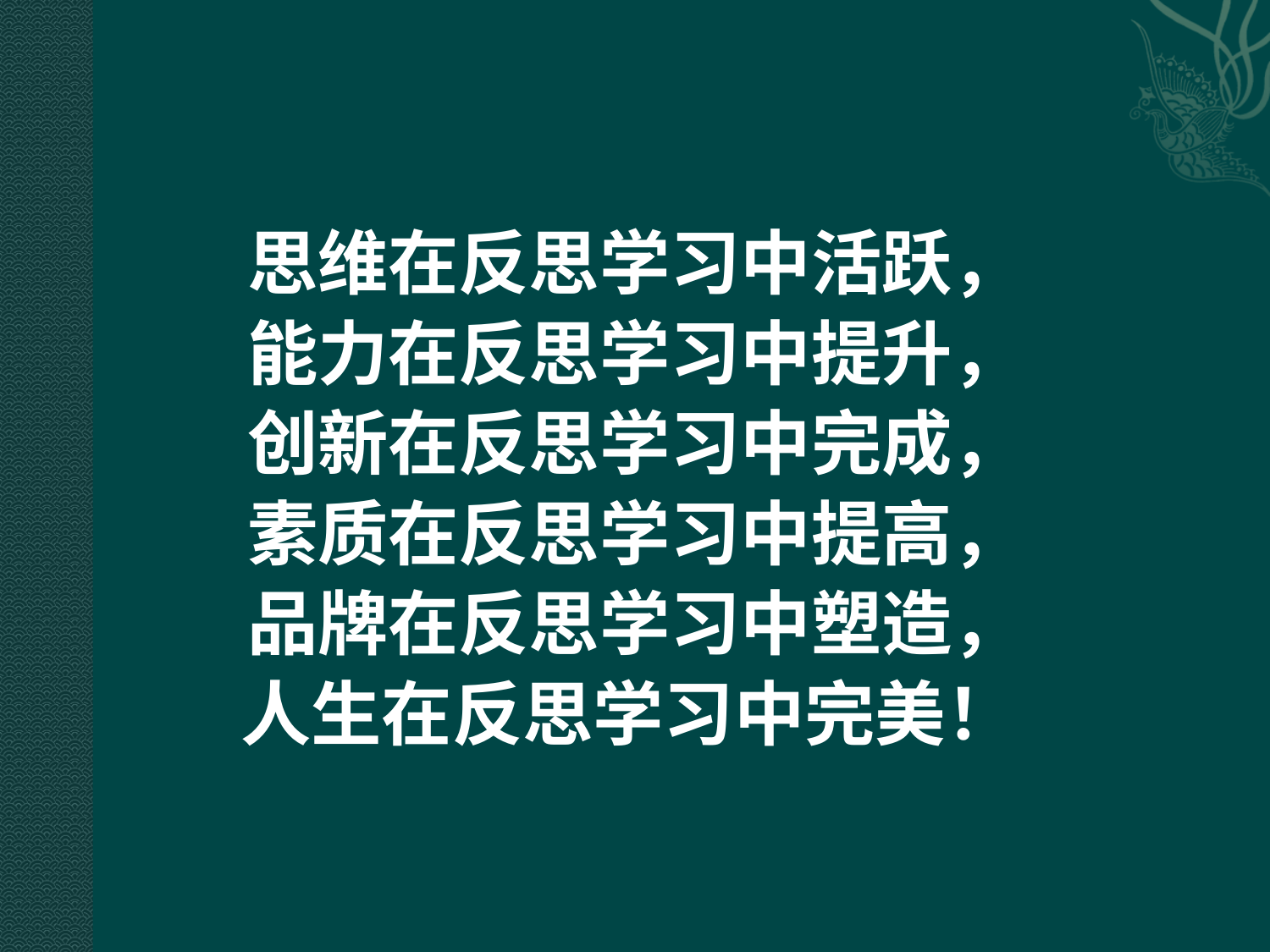

#
思维在反思学习中活跃，
能力在反思学习中提升，
创新在反思学习中完成，
素质在反思学习中提高，
品牌在反思学习中塑造，
人生在反思学习中完美！